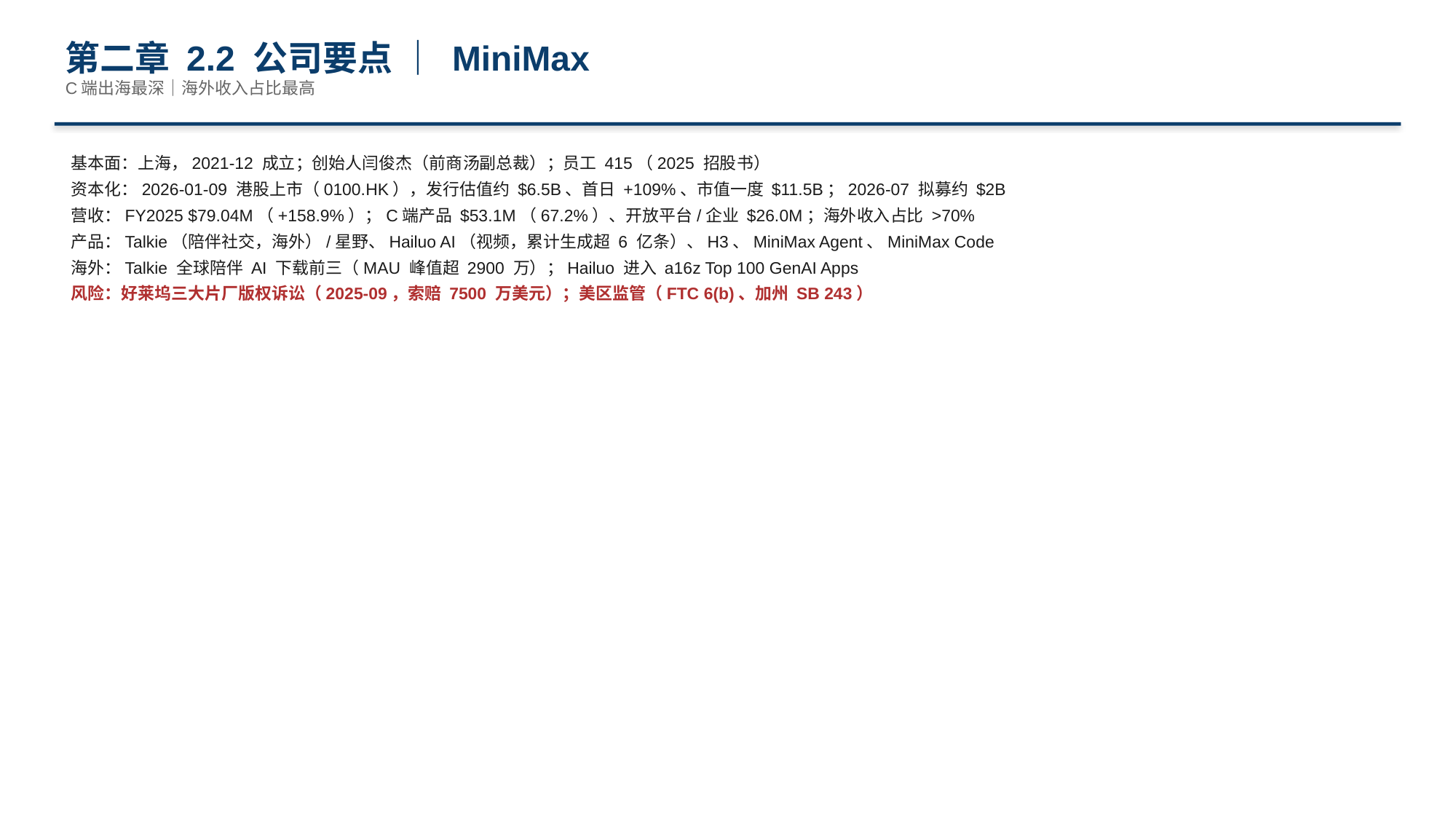

第二章 2.2 公司要点 ｜ MiniMax
C端出海最深｜海外收入占比最高

基本面：上海，2021-12 成立；创始人闫俊杰（前商汤副总裁）；员工 415（2025 招股书）
资本化：2026-01-09 港股上市（0100.HK），发行估值约 $6.5B、首日 +109%、市值一度 $11.5B；2026-07 拟募约 $2B
营收：FY2025 $79.04M（+158.9%）；C端产品 $53.1M（67.2%）、开放平台/企业 $26.0M；海外收入占比 >70%
产品：Talkie（陪伴社交，海外）/星野、Hailuo AI（视频，累计生成超 6 亿条）、H3、MiniMax Agent、MiniMax Code
海外：Talkie 全球陪伴 AI 下载前三（MAU 峰值超 2900 万）；Hailuo 进入 a16z Top 100 GenAI Apps
风险：好莱坞三大片厂版权诉讼（2025-09，索赔 7500 万美元）；美区监管（FTC 6(b)、加州 SB 243）